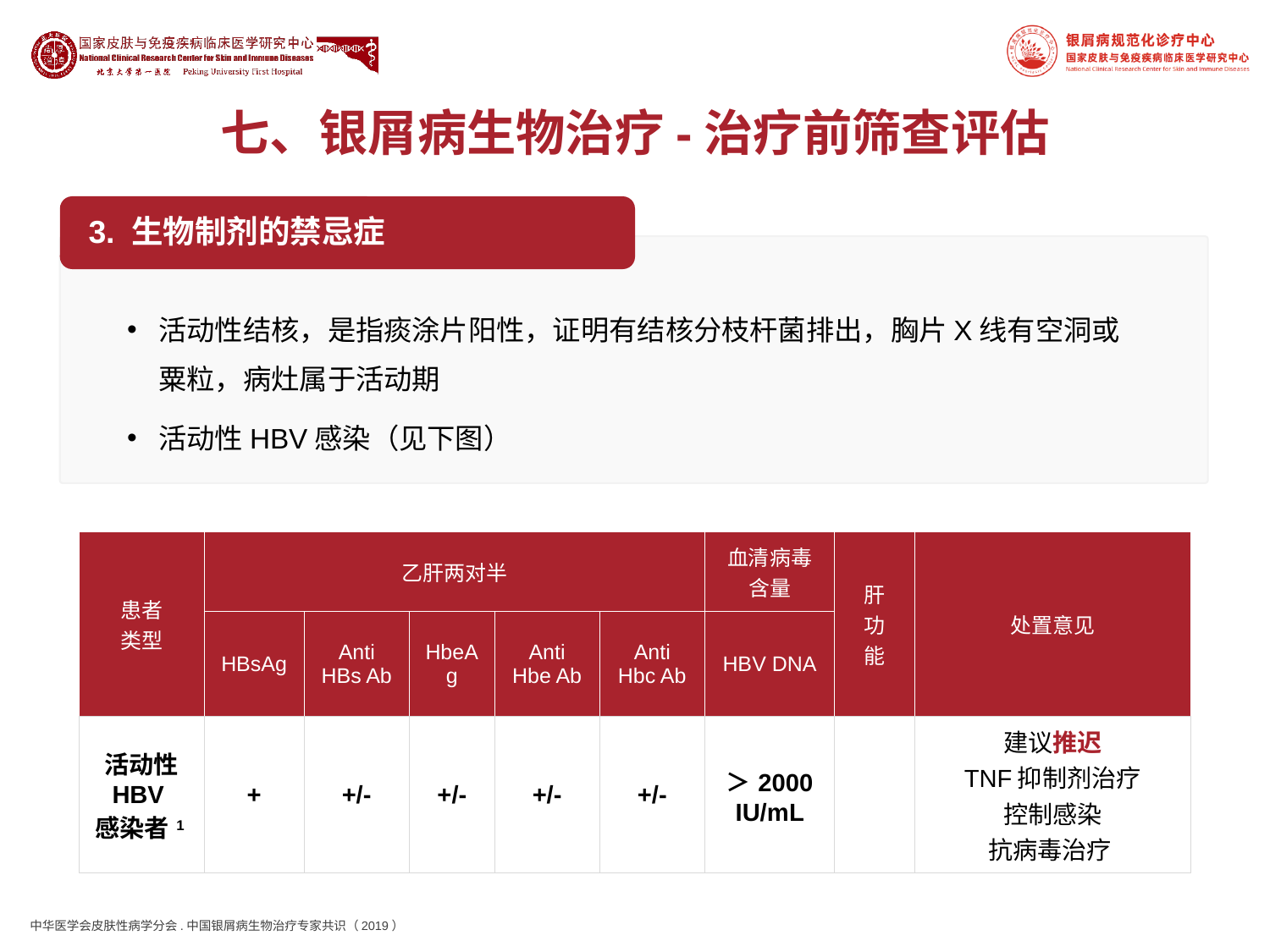

# 七、银屑病生物治疗-治疗前筛查评估
3. 生物制剂的禁忌症

活动性结核，是指痰涂片阳性，证明有结核分枝杆菌排出，胸片X线有空洞或粟粒，病灶属于活动期
活动性HBV感染（见下图）
| 患者 类型 | 乙肝两对半 |  |  |  |  | 血清病毒 含量 | 肝 功 能 | 处置意见 |
| --- | --- | --- | --- | --- | --- | --- | --- | --- |
|  | HBsAg | Anti HBs Ab | HbeAg | Anti Hbe Ab | Anti Hbc Ab | HBV DNA |  |  |
| 活动性 HBV 感染者1 | + | +/- | +/- | +/- | +/- | ＞2000 IU/mL |  | 建议推迟 TNF抑制剂治疗 控制感染 抗病毒治疗 |
中华医学会皮肤性病学分会.中国银屑病生物治疗专家共识（2019）